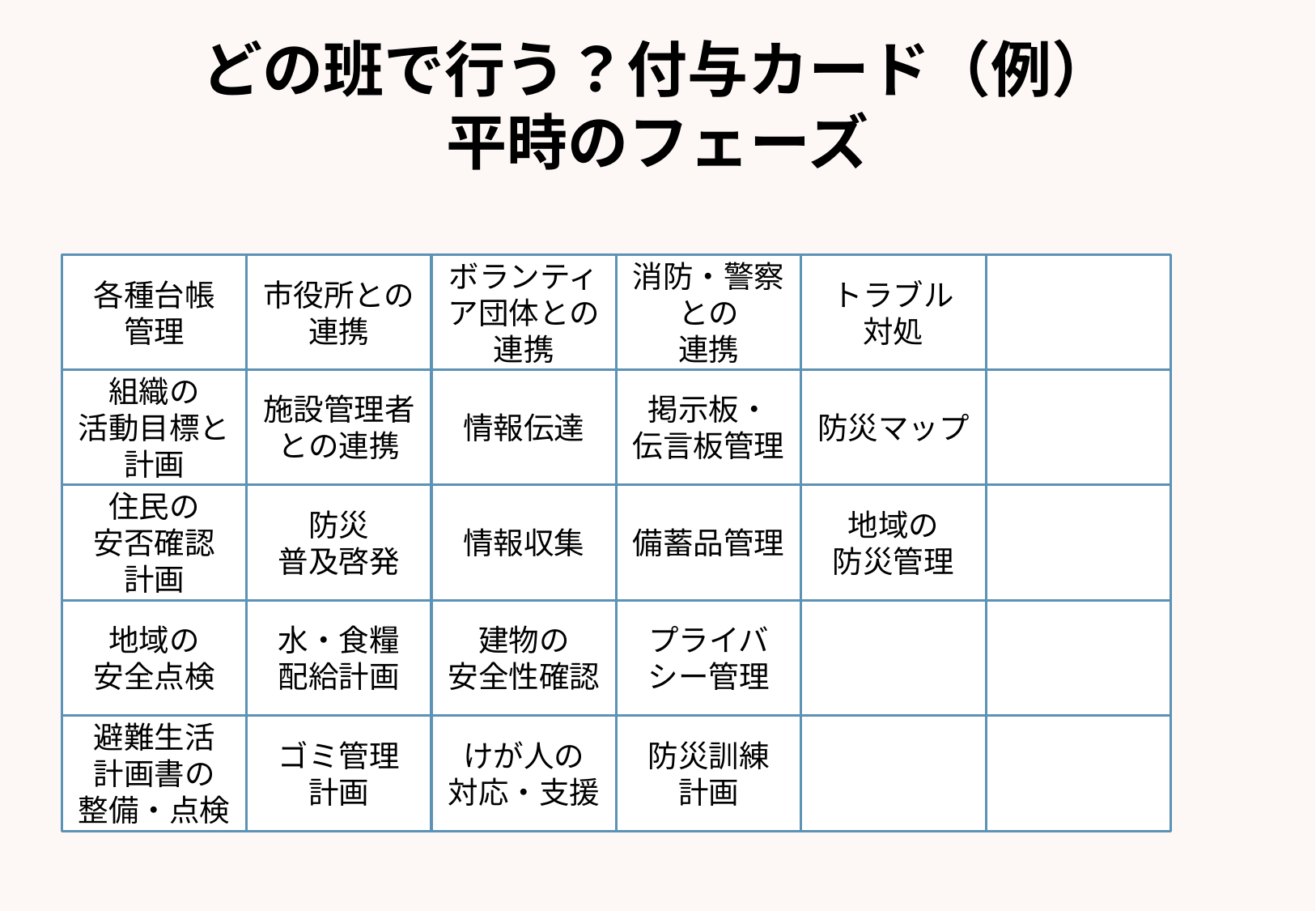

# どの班で行う？付与カード（例）
平時のフェーズ
各種台帳
管理
市役所との連携
ボランティア団体との連携
消防・警察との
連携
トラブル
対処

組織の
活動目標と計画
施設管理者との連携
情報伝達
掲示板・
伝言板管理
防災マップ

住民の
安否確認
計画
防災
普及啓発
情報収集
備蓄品管理
地域の
防災管理

地域の
安全点検
水・食糧
配給計画
建物の
安全性確認
プライバシー管理

避難生活
計画書の
整備・点検
ゴミ管理
計画
けが人の
対応・支援
防災訓練
計画